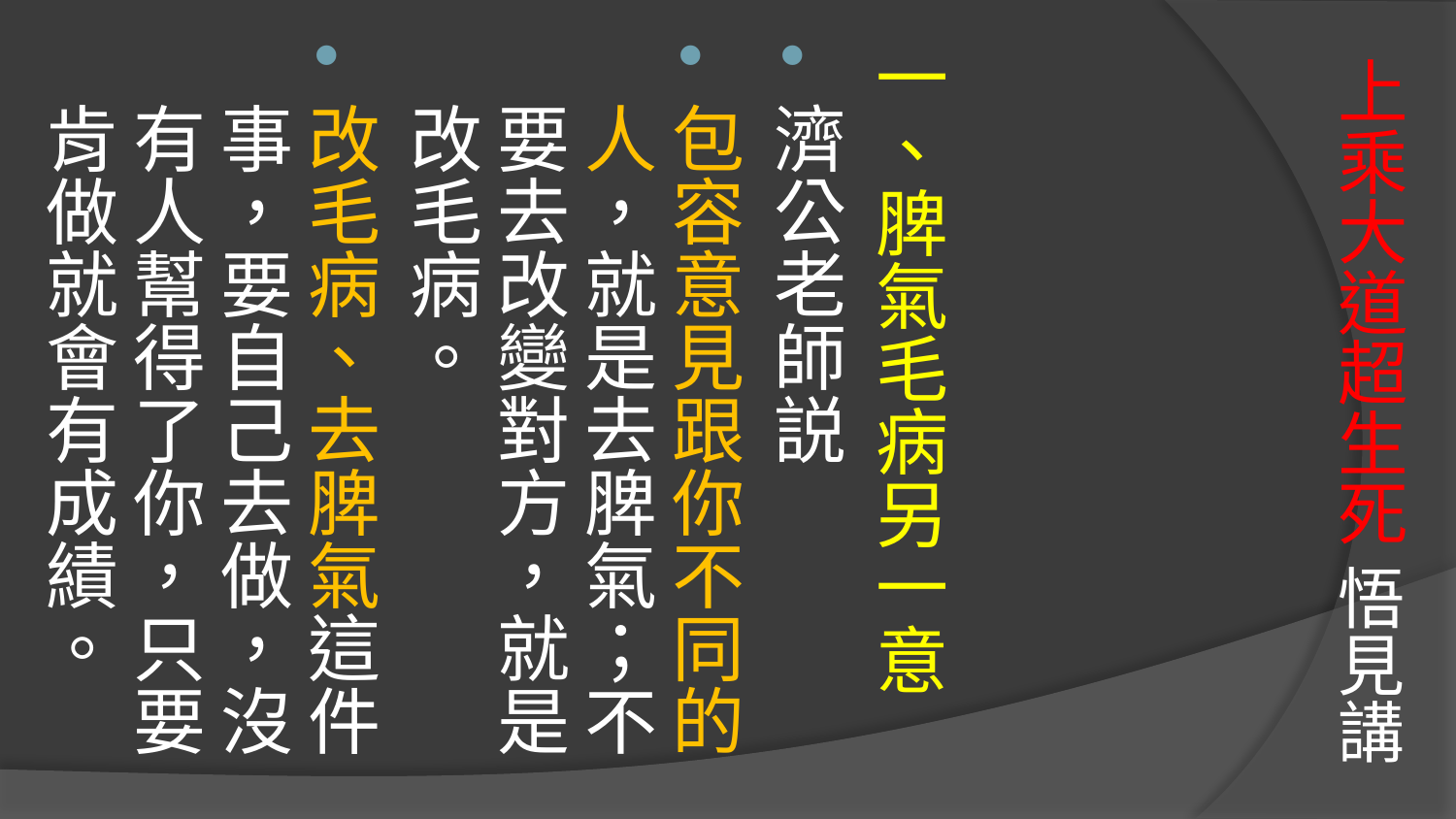

一、脾氣毛病另一意
濟公老師説
包容意見跟你不同的人，就是去脾氣；不要去改變對方，就是改毛病。
改毛病、去脾氣這件事，要自己去做，沒有人幫得了你，只要肯做就會有成績。
# 上乘大道超生死 悟見講